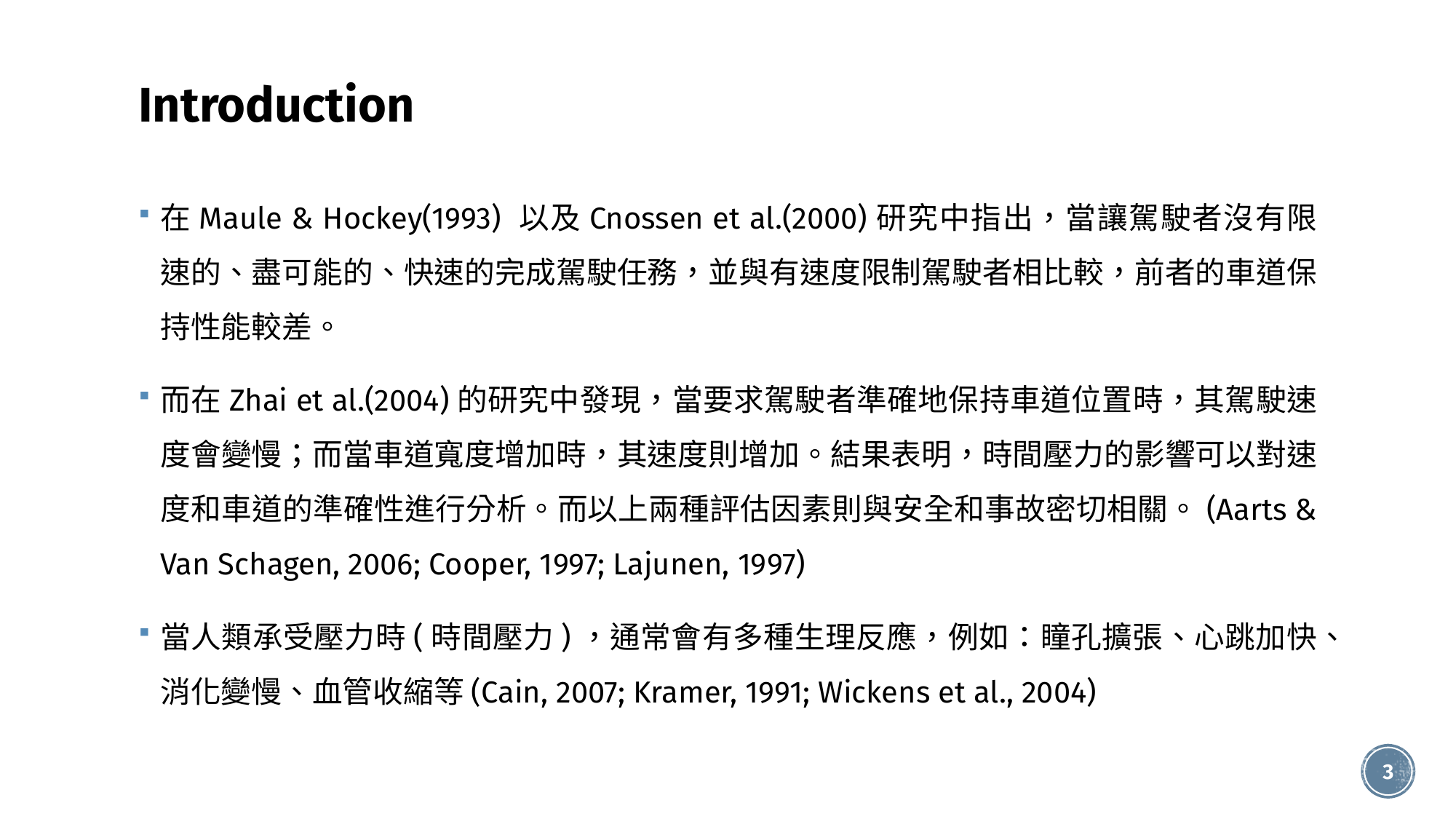

# Introduction
在Maule & Hockey(1993) 以及Cnossen et al.(2000)研究中指出，當讓駕駛者沒有限速的、盡可能的、快速的完成駕駛任務，並與有速度限制駕駛者相比較，前者的車道保持性能較差。
而在Zhai et al.(2004)的研究中發現，當要求駕駛者準確地保持車道位置時，其駕駛速度會變慢；而當車道寬度增加時，其速度則增加。結果表明，時間壓力的影響可以對速度和車道的準確性進行分析。而以上兩種評估因素則與安全和事故密切相關。(Aarts & Van Schagen, 2006; Cooper, 1997; Lajunen, 1997)
當人類承受壓力時(時間壓力)，通常會有多種生理反應，例如：瞳孔擴張、心跳加快、消化變慢、血管收縮等(Cain, 2007; Kramer, 1991; Wickens et al., 2004)
3